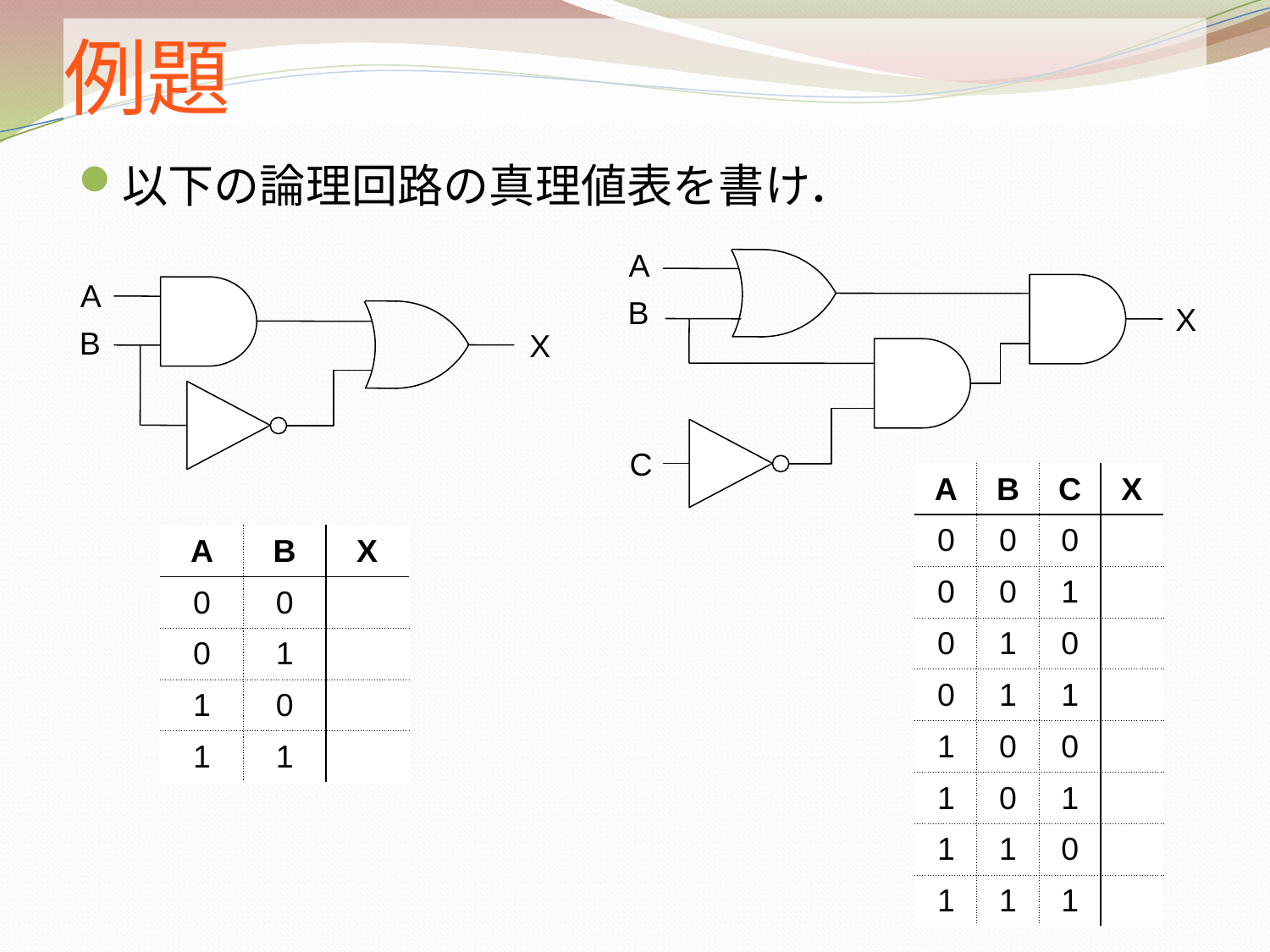

# 例題
以下の論理回路の真理値表を書け．

X

A
A

B
X
B
X

C
| A | B | C | X |
| --- | --- | --- | --- |
| 0 | 0 | 0 |  |
| 0 | 0 | 1 |  |
| 0 | 1 | 0 |  |
| 0 | 1 | 1 |  |
| 1 | 0 | 0 |  |
| 1 | 0 | 1 |  |
| 1 | 1 | 0 |  |
| 1 | 1 | 1 |  |
| A | B | X |
| --- | --- | --- |
| 0 | 0 |  |
| 0 | 1 |  |
| 1 | 0 |  |
| 1 | 1 |  |
| A | X |
| --- | --- |
| 0 | 1 |
| 1 | 0 |